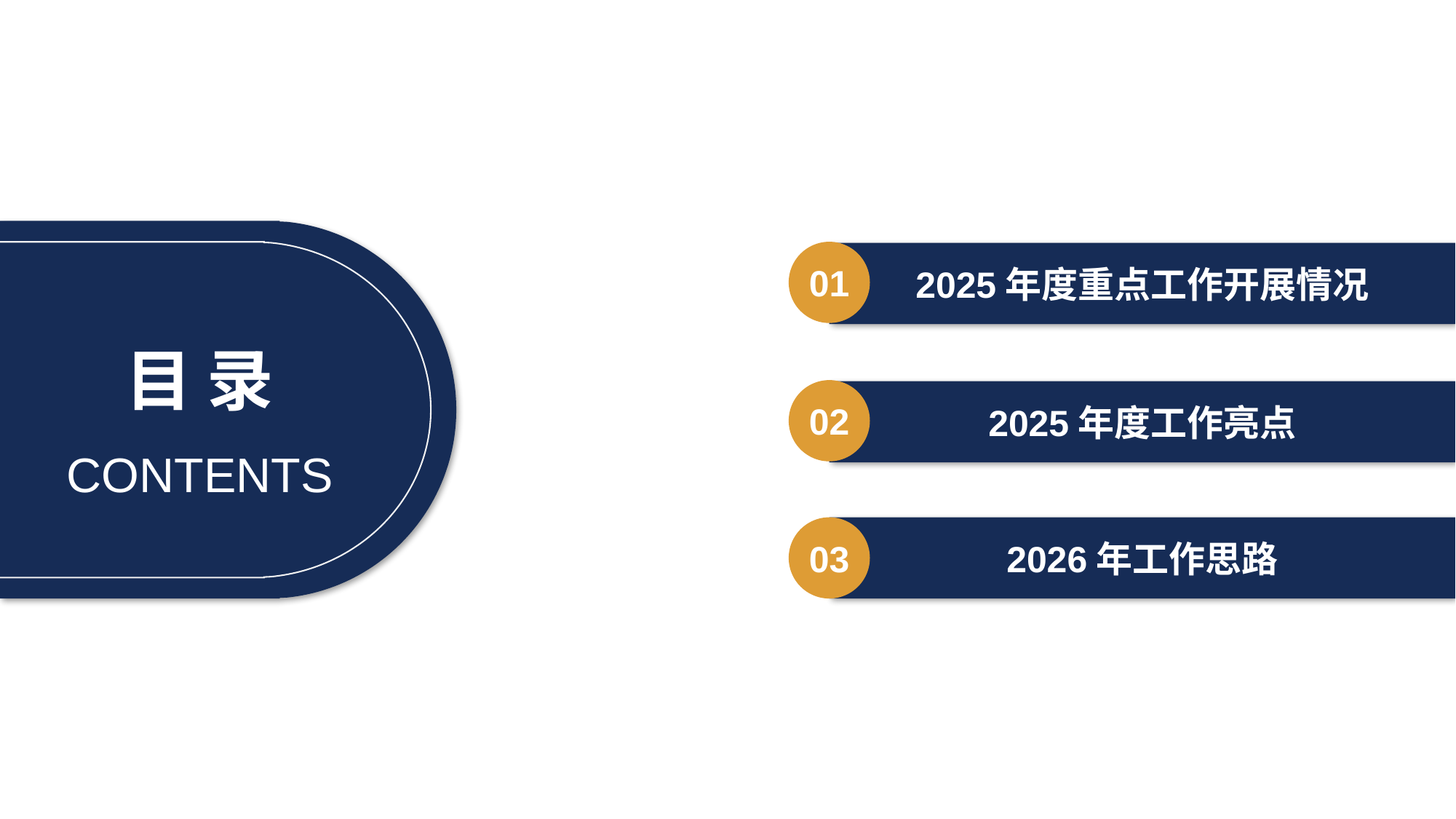

01
2025年度重点工作开展情况

目 录
02
2025年度工作亮点
CONTENTS
03
2026年工作思路